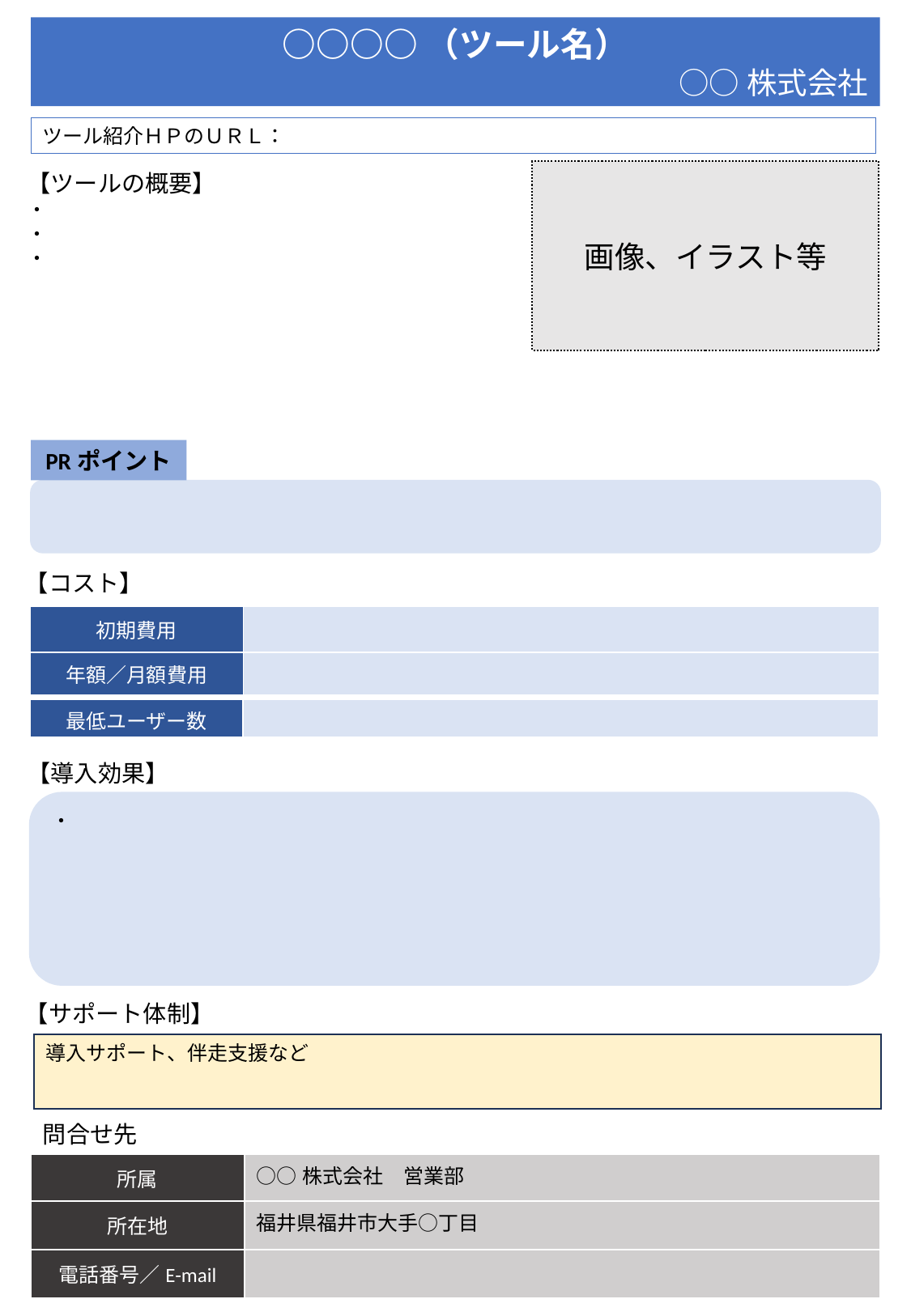

○○○○（ツール名）
○○株式会社
ツール紹介ＨＰのＵＲＬ：
画像、イラスト等
【ツールの概要】
・
・
・

PRポイント

【コスト】
| 初期費用 |  |
| --- | --- |
| 年額／月額費用 |  |
| 最低ユーザー数 |  |
| --- | --- |
【導入効果】
・
【サポート体制】
導入サポート、伴走支援など

問合せ先
| 所属 | ○○株式会社　営業部 |
| --- | --- |
| 所在地 | 福井県福井市大手○丁目 |
| 電話番号／E-mail |  |